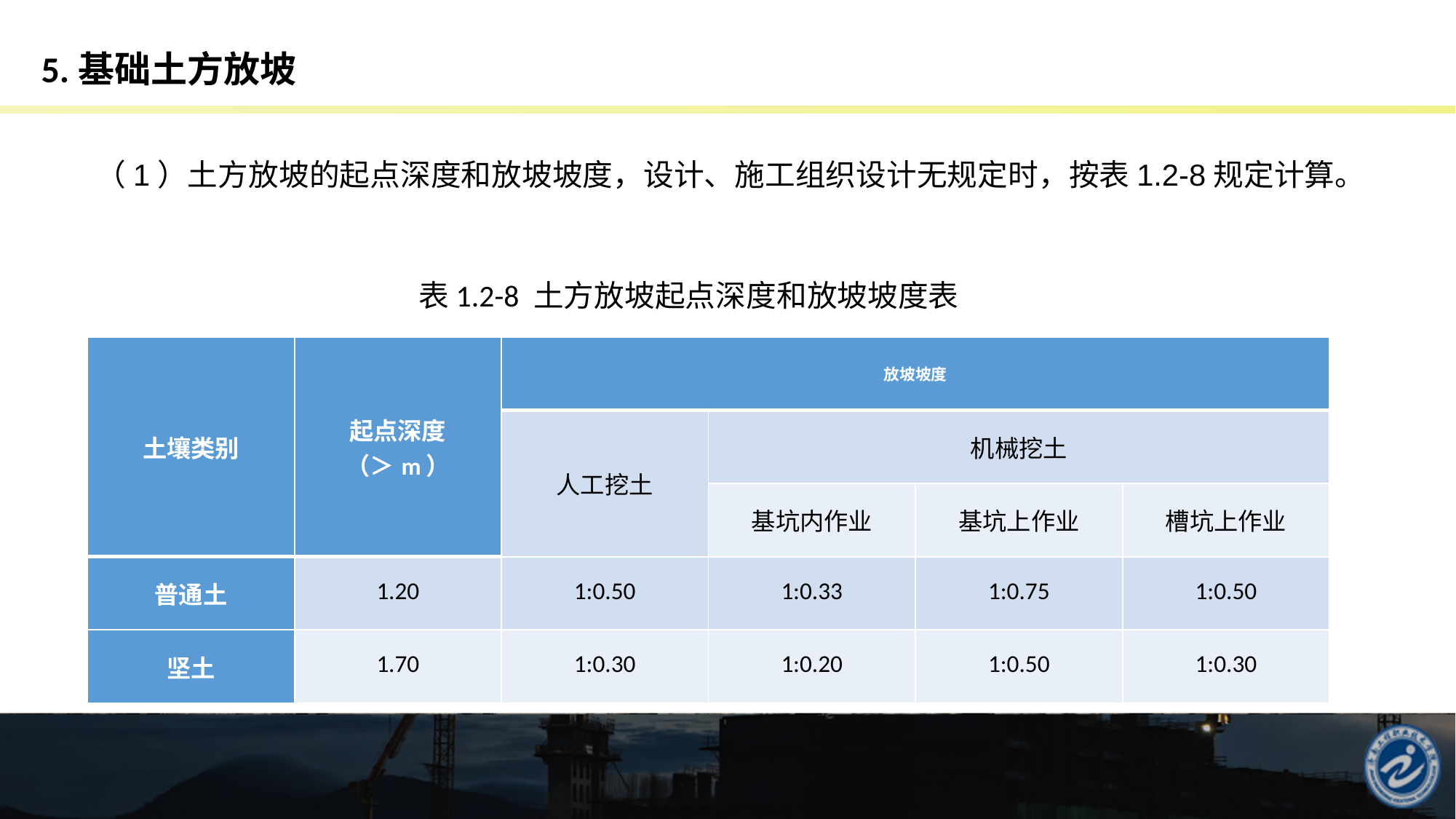

# 5.基础土方放坡
（1）土方放坡的起点深度和放坡坡度，设计、施工组织设计无规定时，按表1.2-8规定计算。
表1.2-8 土方放坡起点深度和放坡坡度表
| 土壤类别 | 起点深度 （＞m） | 放坡坡度 |  |  |  |
| --- | --- | --- | --- | --- | --- |
|  |  | 人工挖土 | 机械挖土 |  |  |
|  |  |  | 基坑内作业 | 基坑上作业 | 槽坑上作业 |
| 普通土 | 1.20 | 1:0.50 | 1:0.33 | 1:0.75 | 1:0.50 |
| 坚土 | 1.70 | 1:0.30 | 1:0.20 | 1:0.50 | 1:0.30 |